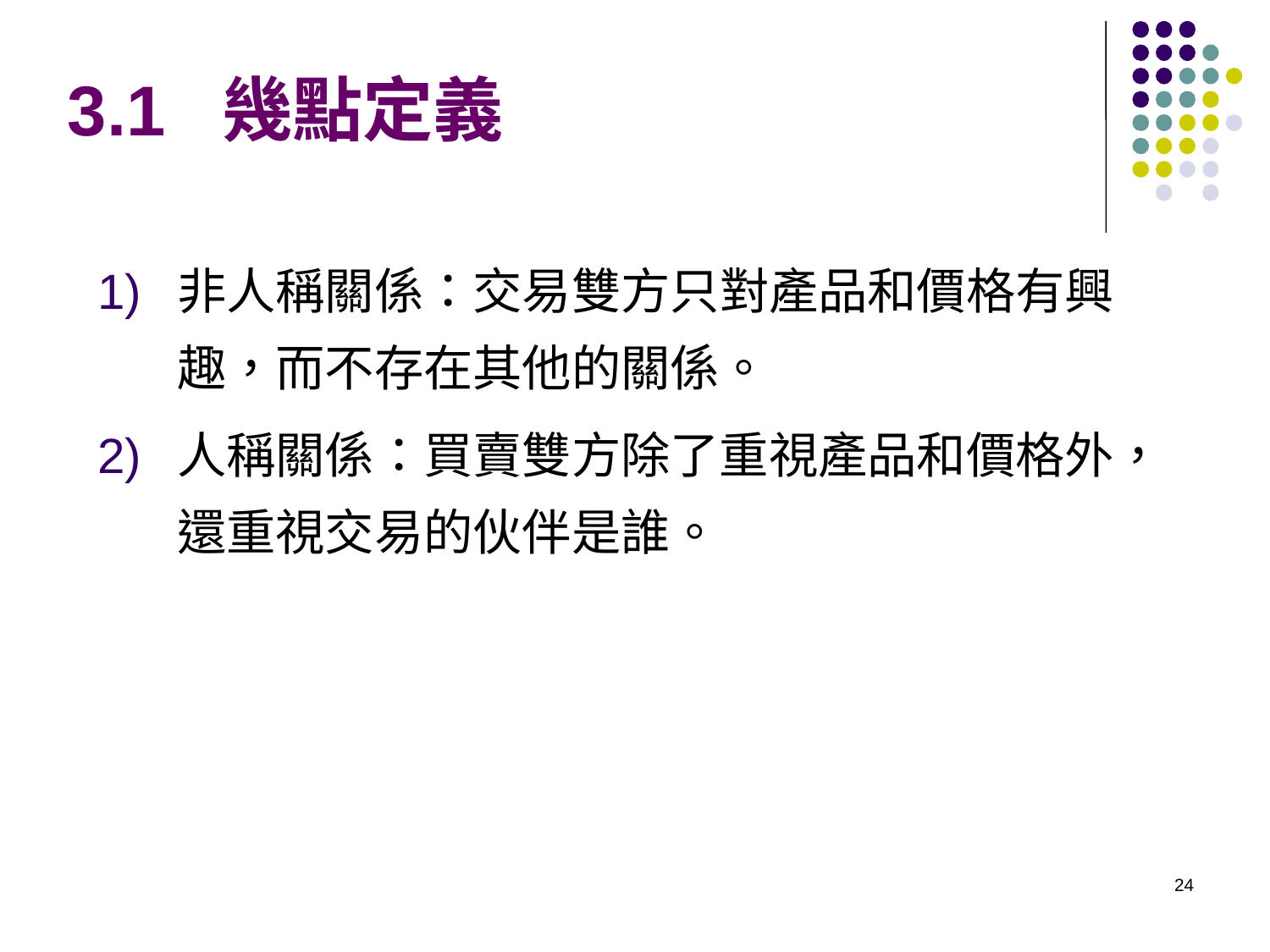

# 3.1  幾點定義
非人稱關係：交易雙方只對產品和價格有興趣，而不存在其他的關係。
人稱關係：買賣雙方除了重視產品和價格外，還重視交易的伙伴是誰。
24